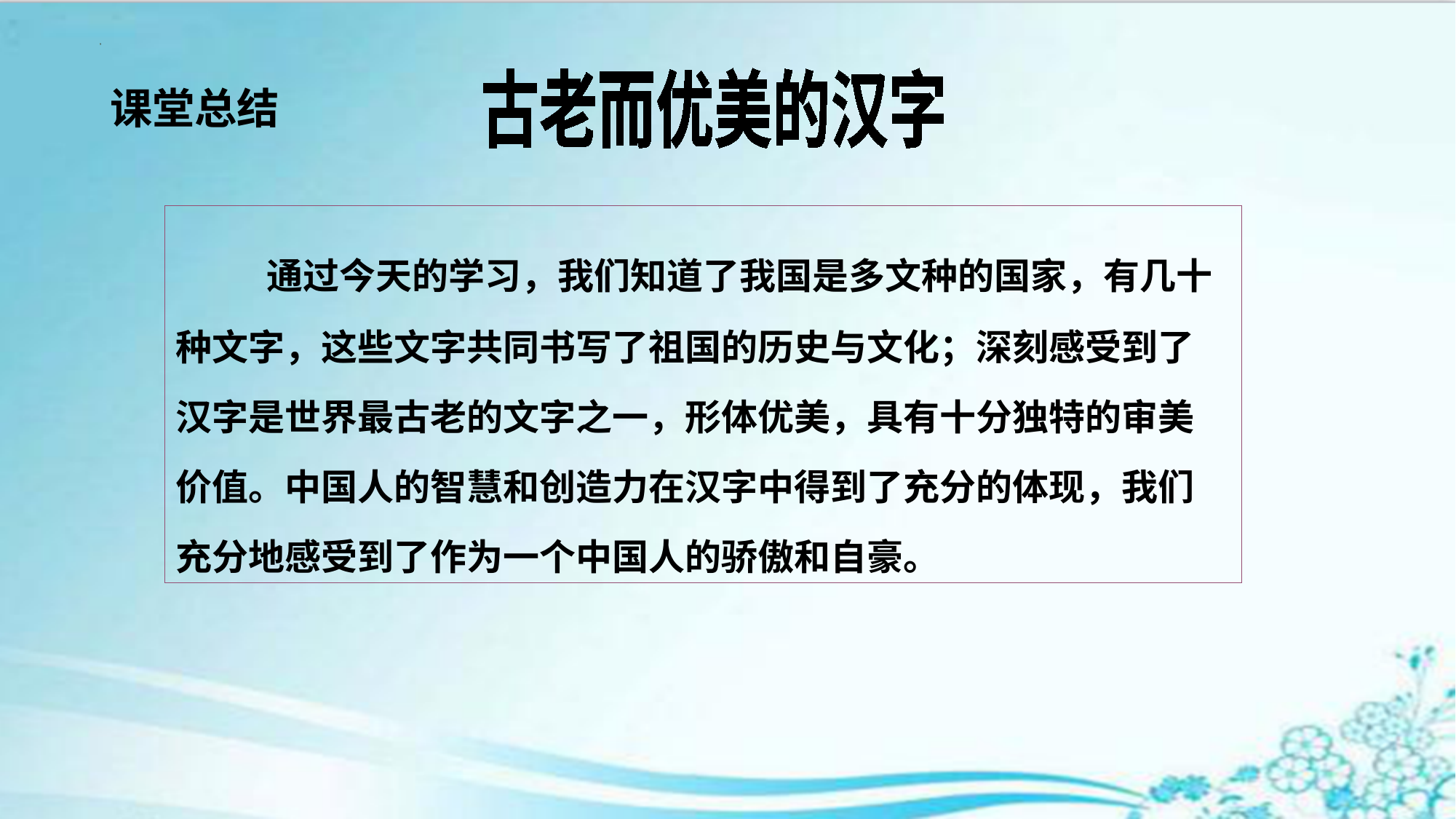

课堂总结
古老而优美的汉字
　　通过今天的学习，我们知道了我国是多文种的国家，有几十
种文字，这些文字共同书写了祖国的历史与文化；深刻感受到了
汉字是世界最古老的文字之一，形体优美，具有十分独特的审美
价值。中国人的智慧和创造力在汉字中得到了充分的体现，我们
充分地感受到了作为一个中国人的骄傲和自豪。